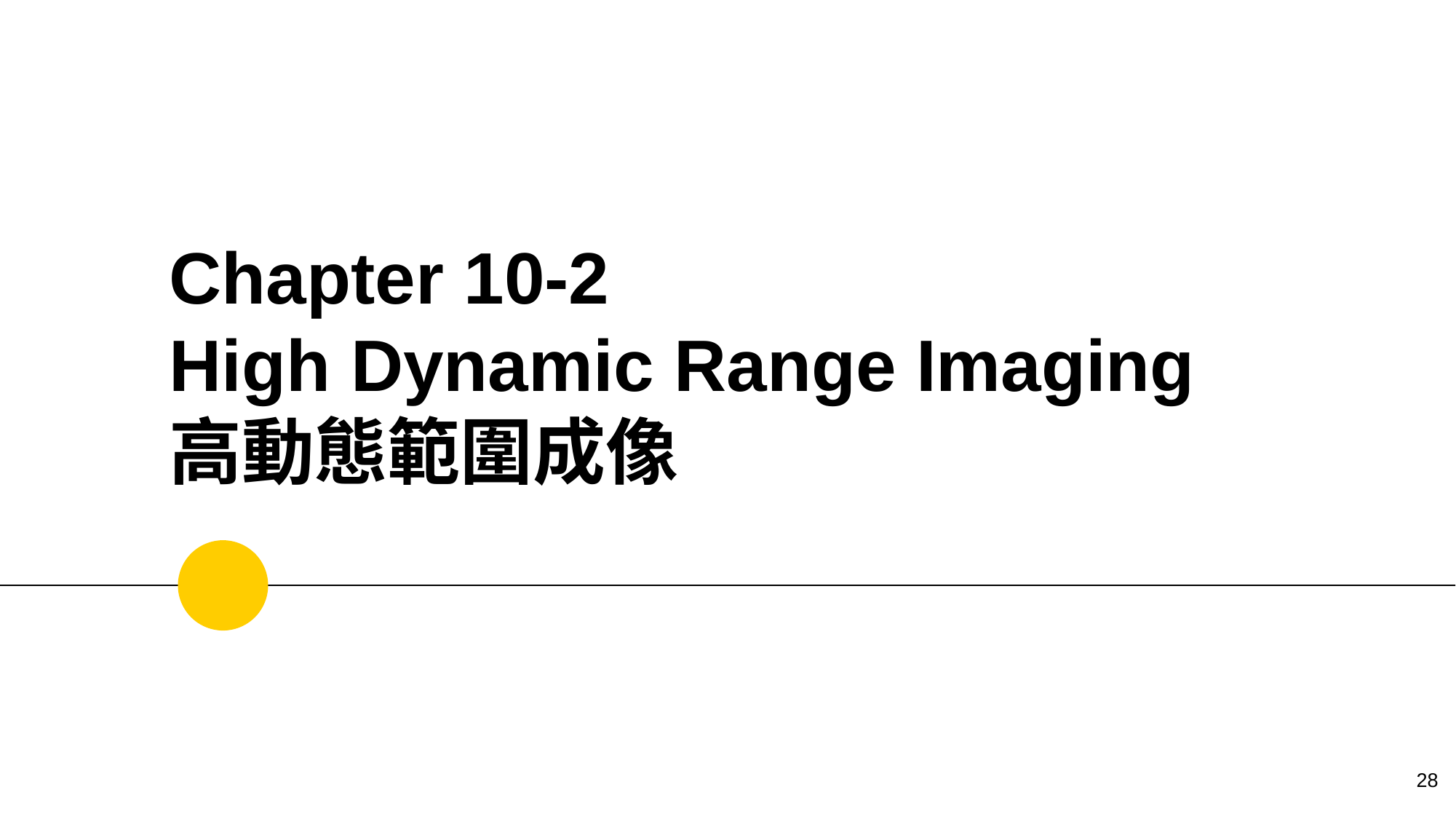

# Chapter 10-2 High Dynamic Range Imaging 高動態範圍成像
28